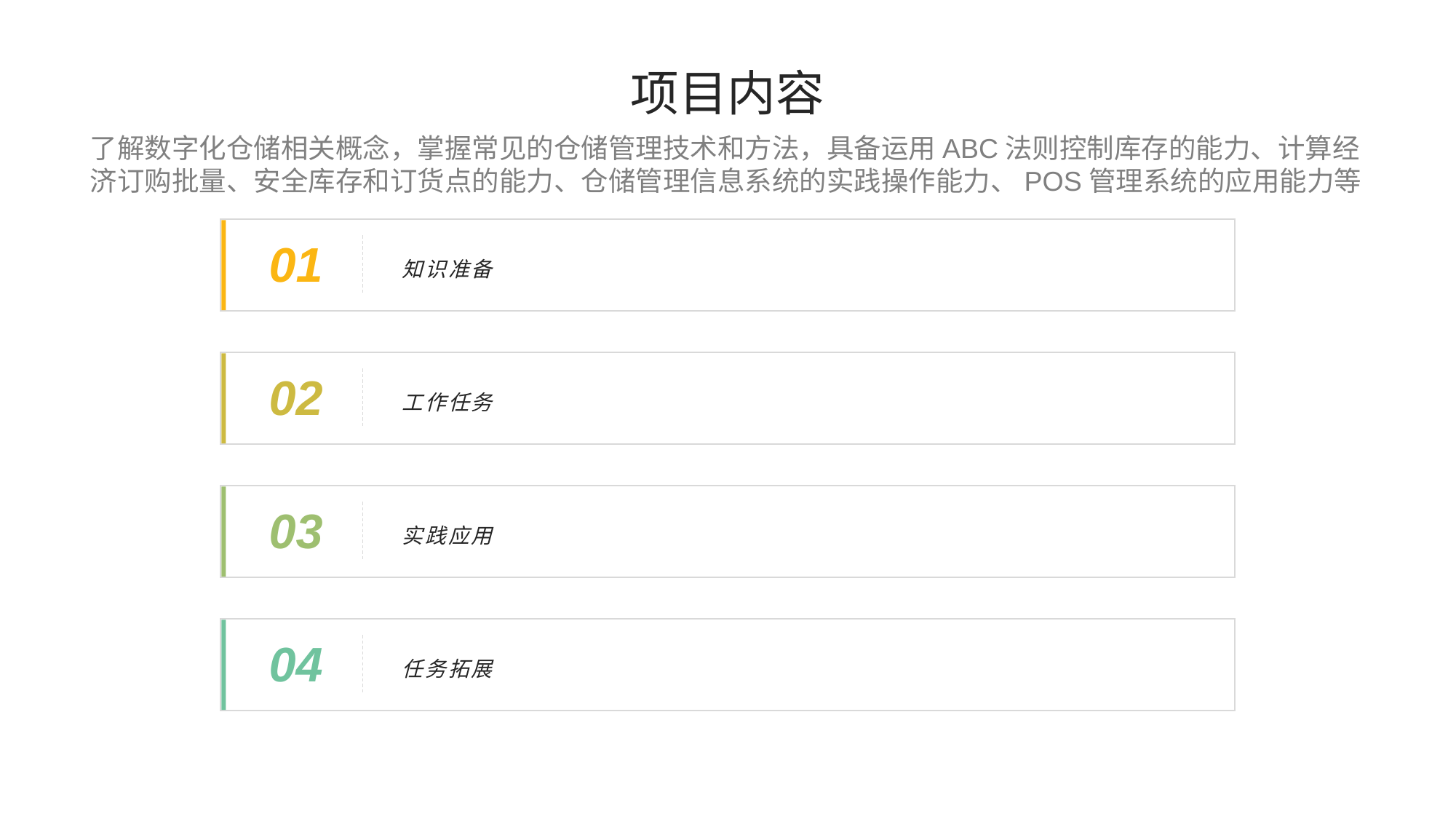

项目内容
了解数字化仓储相关概念，掌握常见的仓储管理技术和方法，具备运用ABC法则控制库存的能力、计算经济订购批量、安全库存和订货点的能力、仓储管理信息系统的实践操作能力、POS管理系统的应用能力等

01
知识准备

02
工作任务

03
实践应用

04
任务拓展